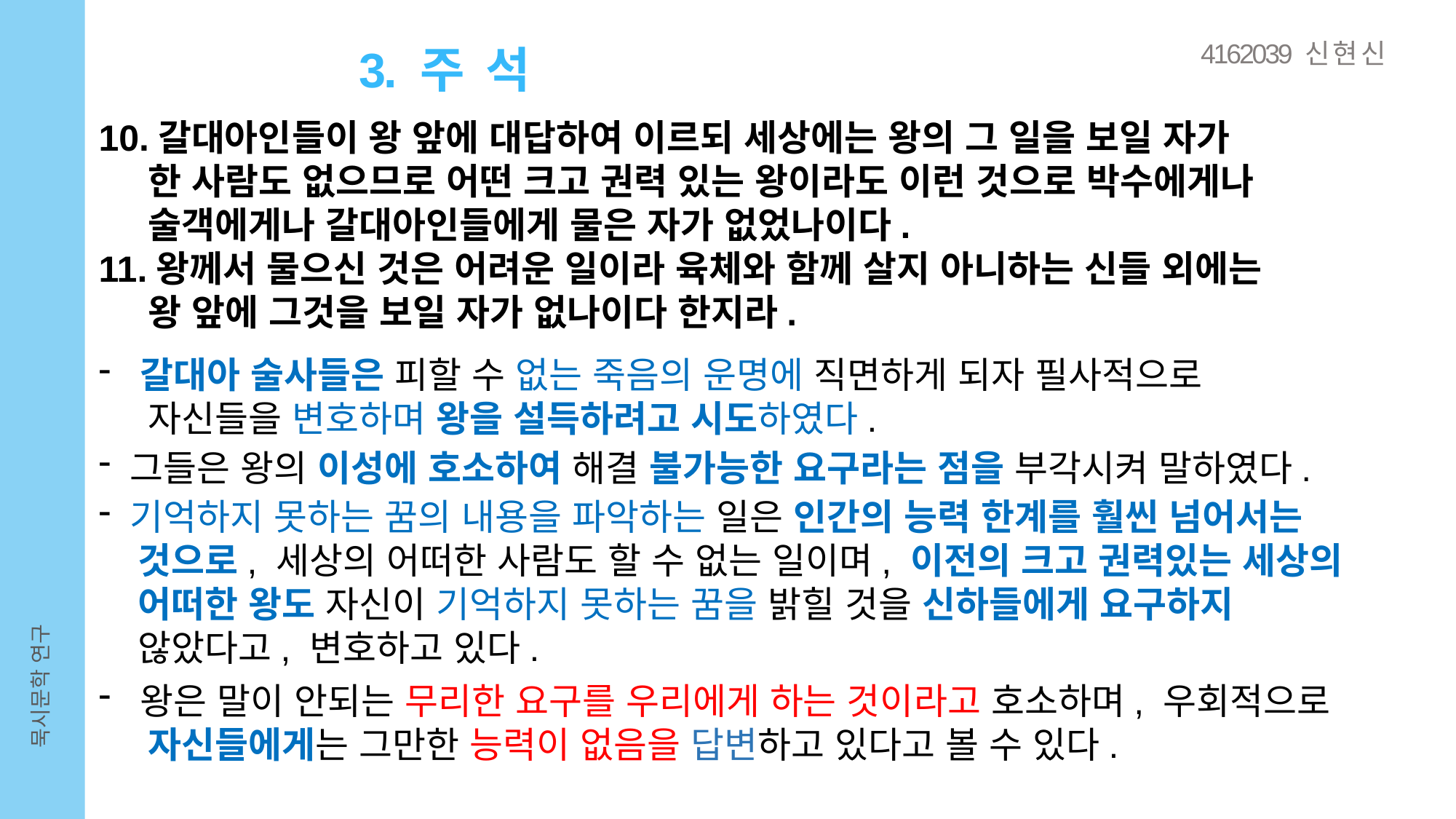

4162039 신 현 신
3. 주  석
10.갈대아인들이 왕 앞에 대답하여 이르되 세상에는 왕의 그 일을 보일 자가
    한 사람도 없으므로 어떤 크고 권력 있는 왕이라도 이런 것으로 박수에게나
    술객에게나 갈대아인들에게 물은 자가 없었나이다.
11.왕께서 물으신 것은 어려운 일이라 육체와 함께 살지 아니하는 신들 외에는
    왕 앞에 그것을 보일 자가 없나이다 한지라.

  갈대아 술사들은 피할 수 없는 죽음의 운명에 직면하게 되자 필사적으로
    자신들을 변호하며 왕을 설득하려고 시도하였다.

 그들은 왕의 이성에 호소하여 해결 불가능한 요구라는 점을 부각시켜 말하였다.

 기억하지 못하는 꿈의 내용을 파악하는 일은 인간의 능력 한계를 훨씬 넘어서는
   것으로, 세상의 어떠한 사람도 할 수 없는 일이며, 이전의 크고 권력있는 세상의
   어떠한 왕도 자신이 기억하지 못하는 꿈을 밝힐 것을 신하들에게 요구하지
   않았다고, 변호하고 있다.

  왕은 말이 안되는 무리한 요구를 우리에게 하는 것이라고 호소하며, 우회적으로
    자신들에게는 그만한 능력이 없음을 답변하고 있다고 볼 수 있다.

묵시문학 연구